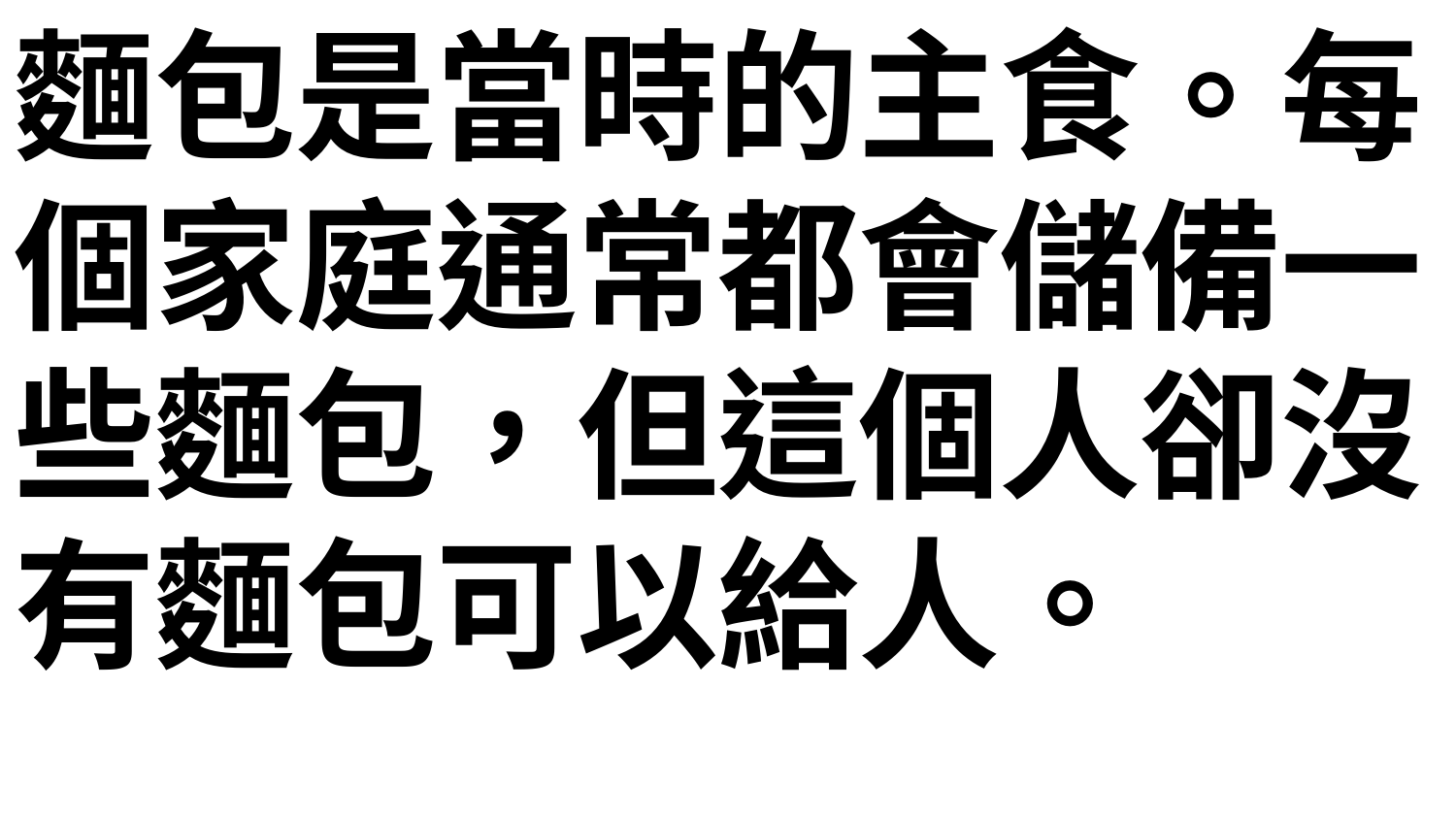

麵包是當時的主食。每個家庭通常都會儲備一些麵包，但這個人卻沒有麵包可以給人。